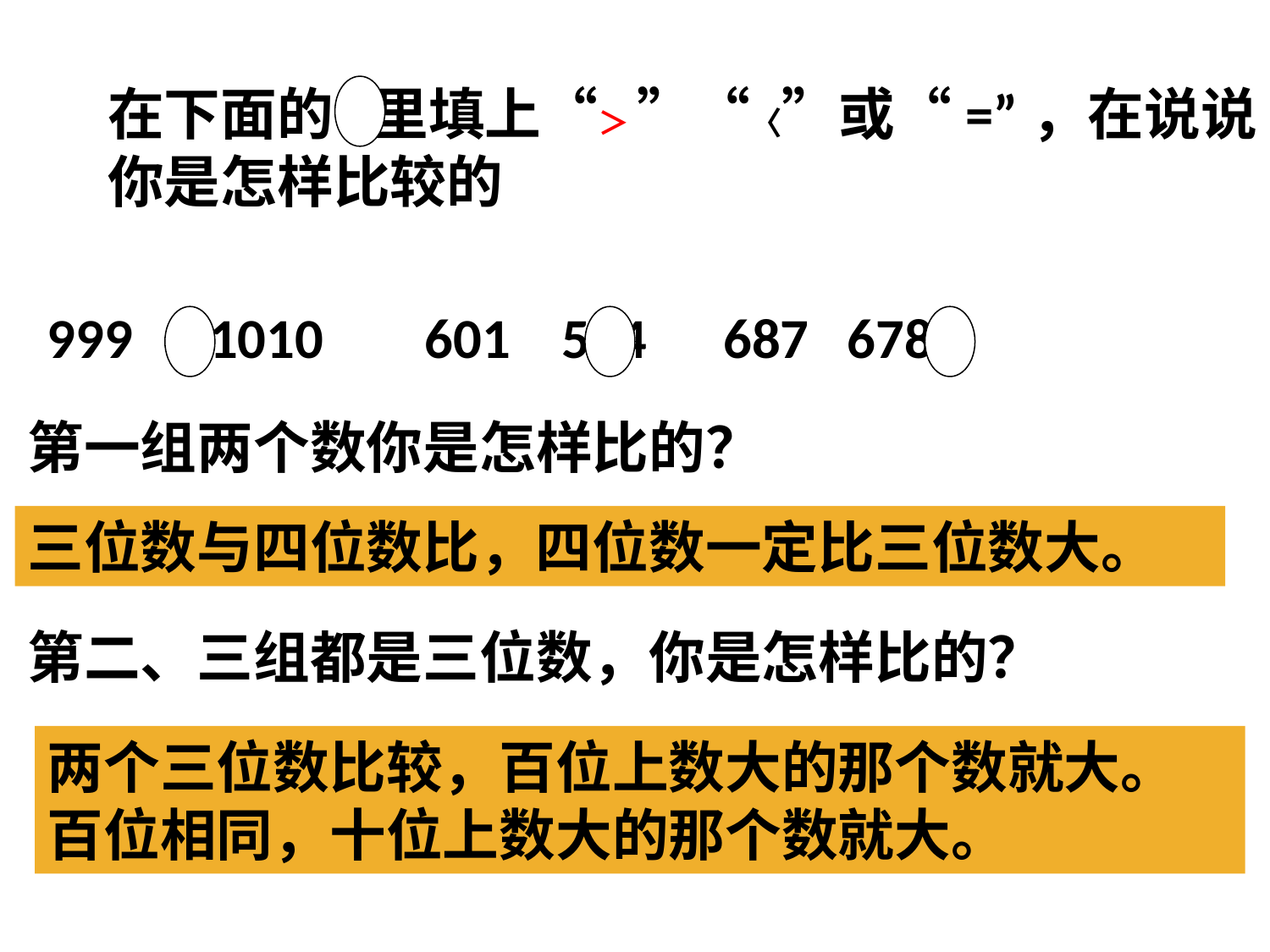

在下面的   里填上“＞ ”“〈”或“=”，在说说你是怎样比较的

999      1010        601    564      687   678

第一组两个数你是怎样比的？
三位数与四位数比，四位数一定比三位数大。
第二、三组都是三位数，你是怎样比的？
两个三位数比较，百位上数大的那个数就大。百位相同，十位上数大的那个数就大。